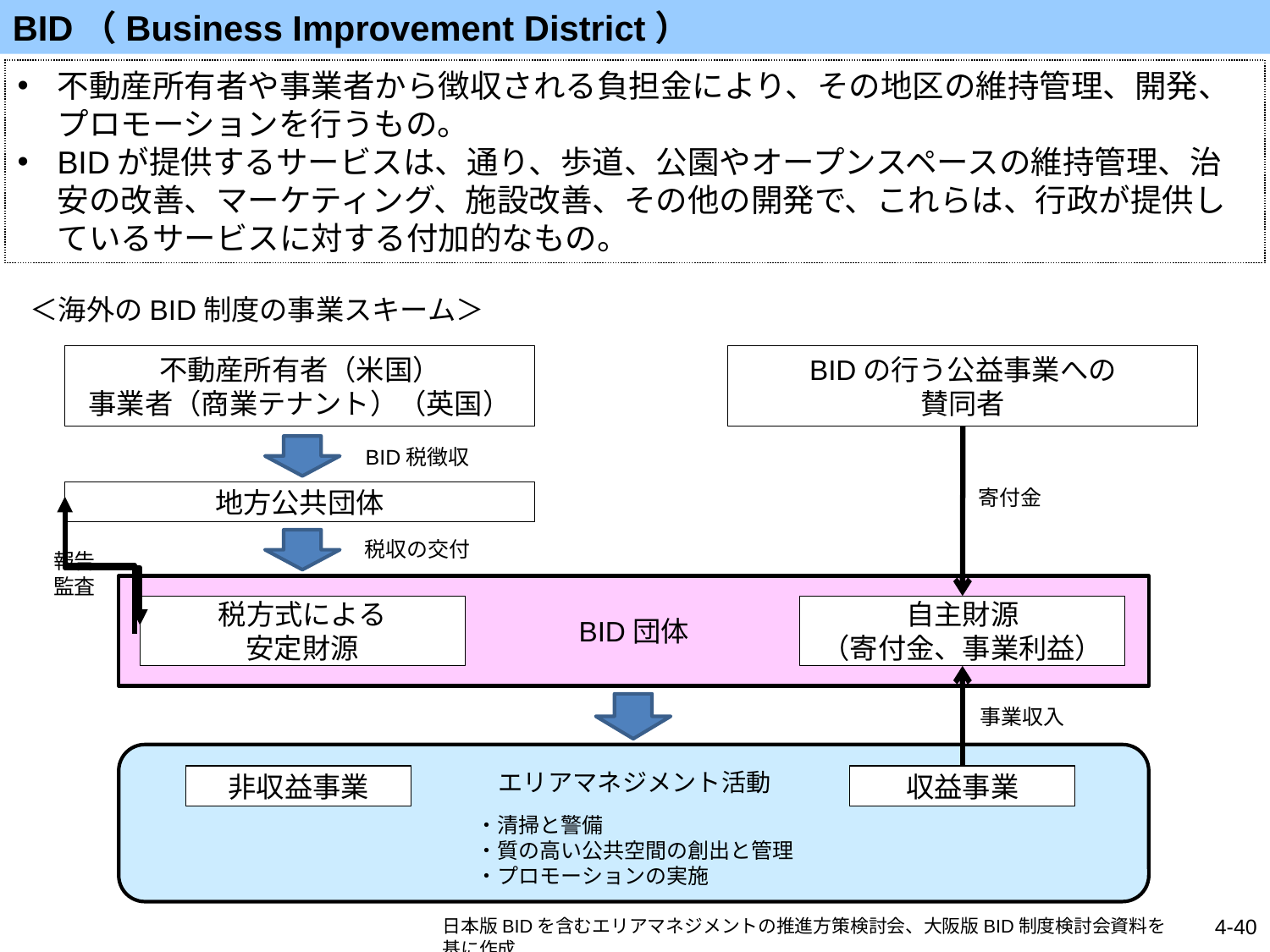

BID（Business Improvement District）
不動産所有者や事業者から徴収される負担金により、その地区の維持管理、開発、プロモーションを行うもの。
BIDが提供するサービスは、通り、歩道、公園やオープンスペースの維持管理、治安の改善、マーケティング、施設改善、その他の開発で、これらは、行政が提供しているサービスに対する付加的なもの。
＜海外のBID制度の事業スキーム＞
不動産所有者（米国）
事業者（商業テナント）（英国）
BIDの行う公益事業への
賛同者

BID税徴収
寄付金
地方公共団体

税収の交付
報告
監査
BID団体
税方式による
安定財源
自主財源
（寄付金、事業利益）

事業収入

エリアマネジメント活動
非収益事業
収益事業
・清掃と警備
・質の高い公共空間の創出と管理
・プロモーションの実施
4-40
日本版BIDを含むエリアマネジメントの推進方策検討会、大阪版BID制度検討会資料を基に作成